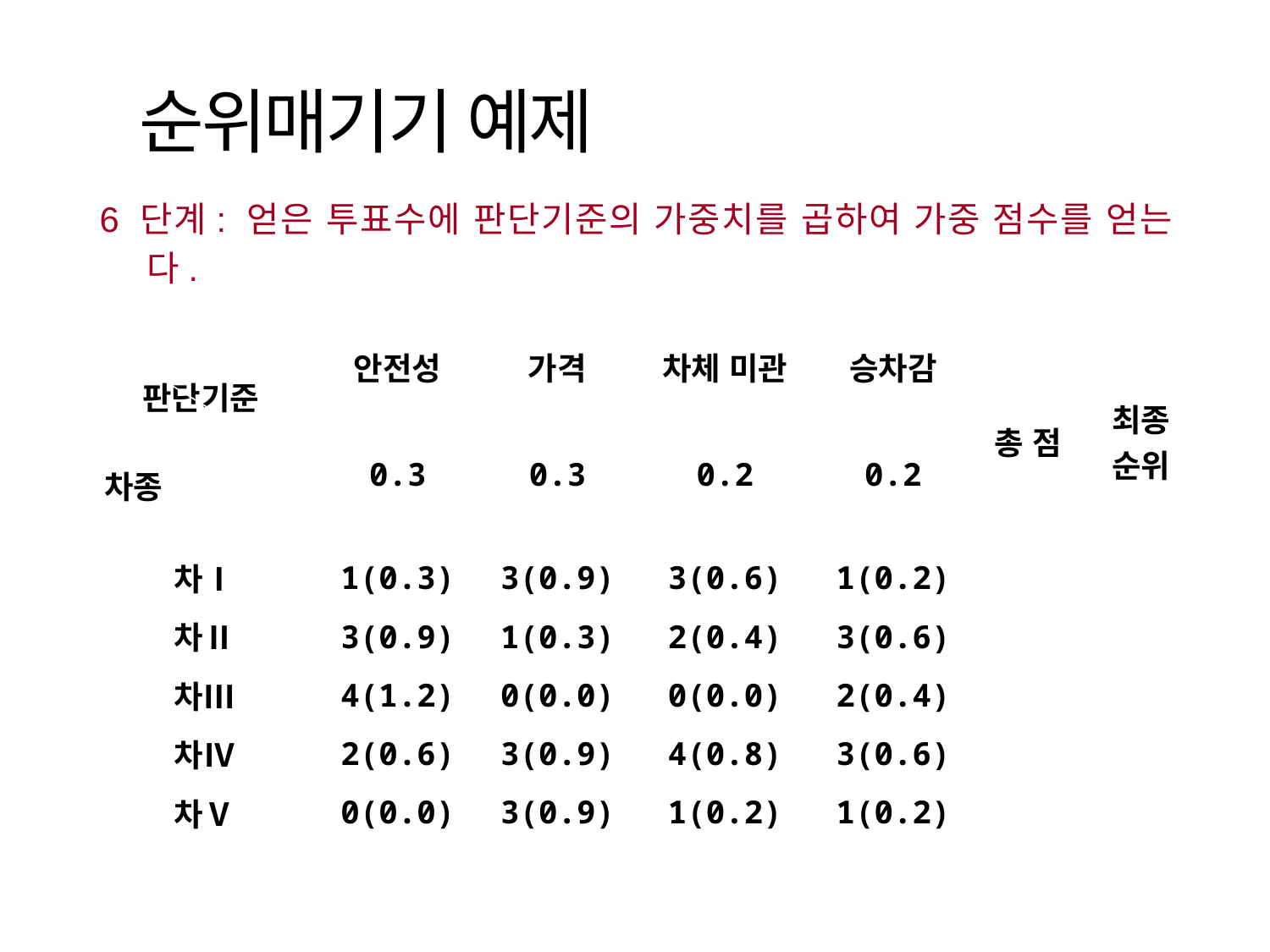

# 순위매기기 예제
6 단계: 얻은 투표수에 판단기준의 가중치를 곱하여 가중 점수를 얻는다.
| 판단기준 차종 | 안전성 | 가격 | 차체 미관 | 승차감 | 총 점 | 최종 순위 |
| --- | --- | --- | --- | --- | --- | --- |
|  | 0.3 | 0.3 | 0.2 | 0.2 |  |  |
| 차Ⅰ | 1(0.3) | 3(0.9) | 3(0.6) | 1(0.2) |  |  |
| 차Ⅱ | 3(0.9) | 1(0.3) | 2(0.4) | 3(0.6) |  |  |
| 차Ⅲ | 4(1.2) | 0(0.0) | 0(0.0) | 2(0.4) |  |  |
| 차Ⅳ | 2(0.6) | 3(0.9) | 4(0.8) | 3(0.6) |  |  |
| 차Ⅴ | 0(0.0) | 3(0.9) | 1(0.2) | 1(0.2) |  |  |